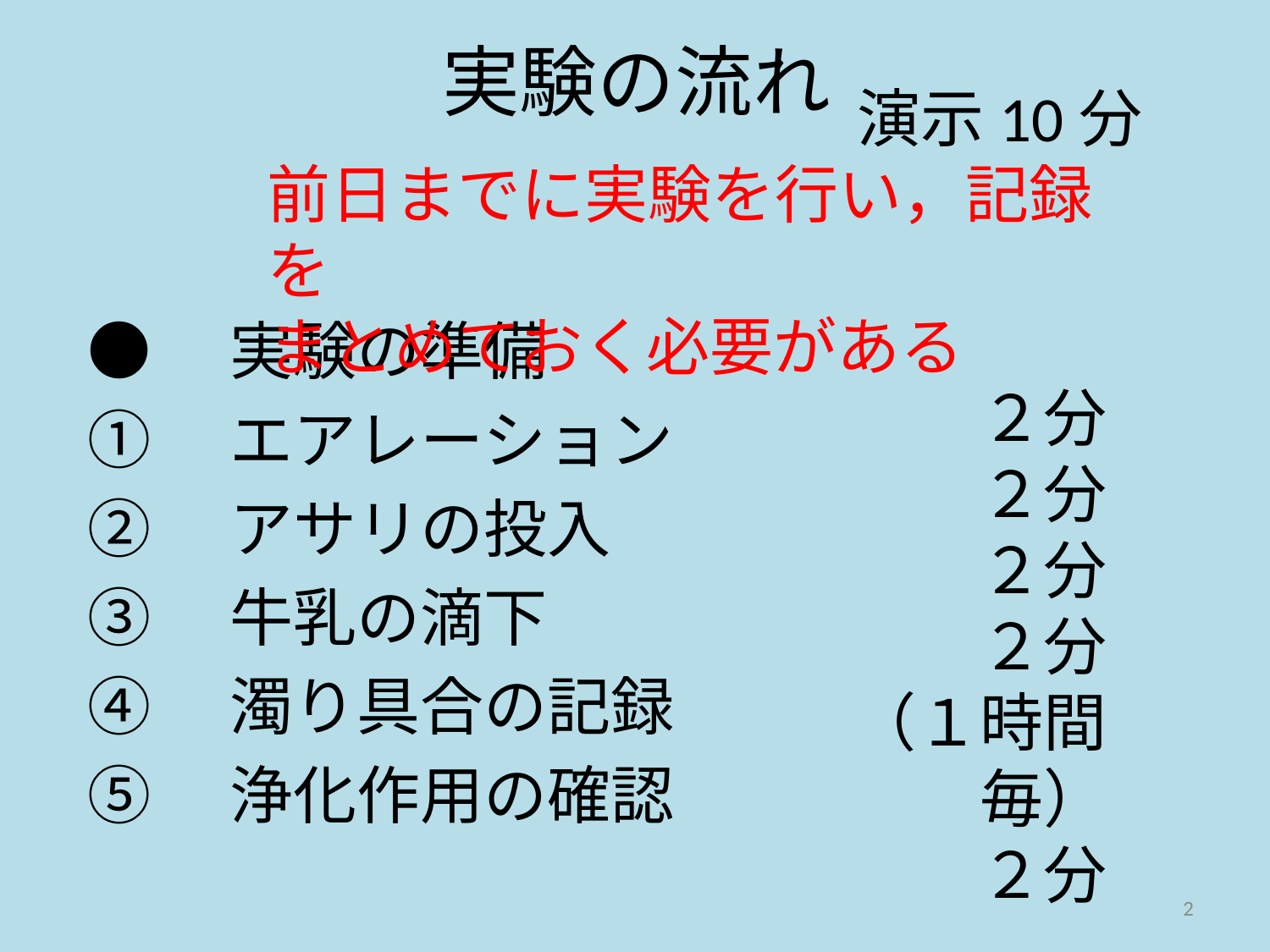

# 実験の流れ
演示10分
前日までに実験を行い，記録を
まとめておく必要がある
●　実験の準備
①　エアレーション
②　アサリの投入
③　牛乳の滴下
④　濁り具合の記録
⑤　浄化作用の確認
２分
２分
２分
２分
（１時間毎）
２分
2